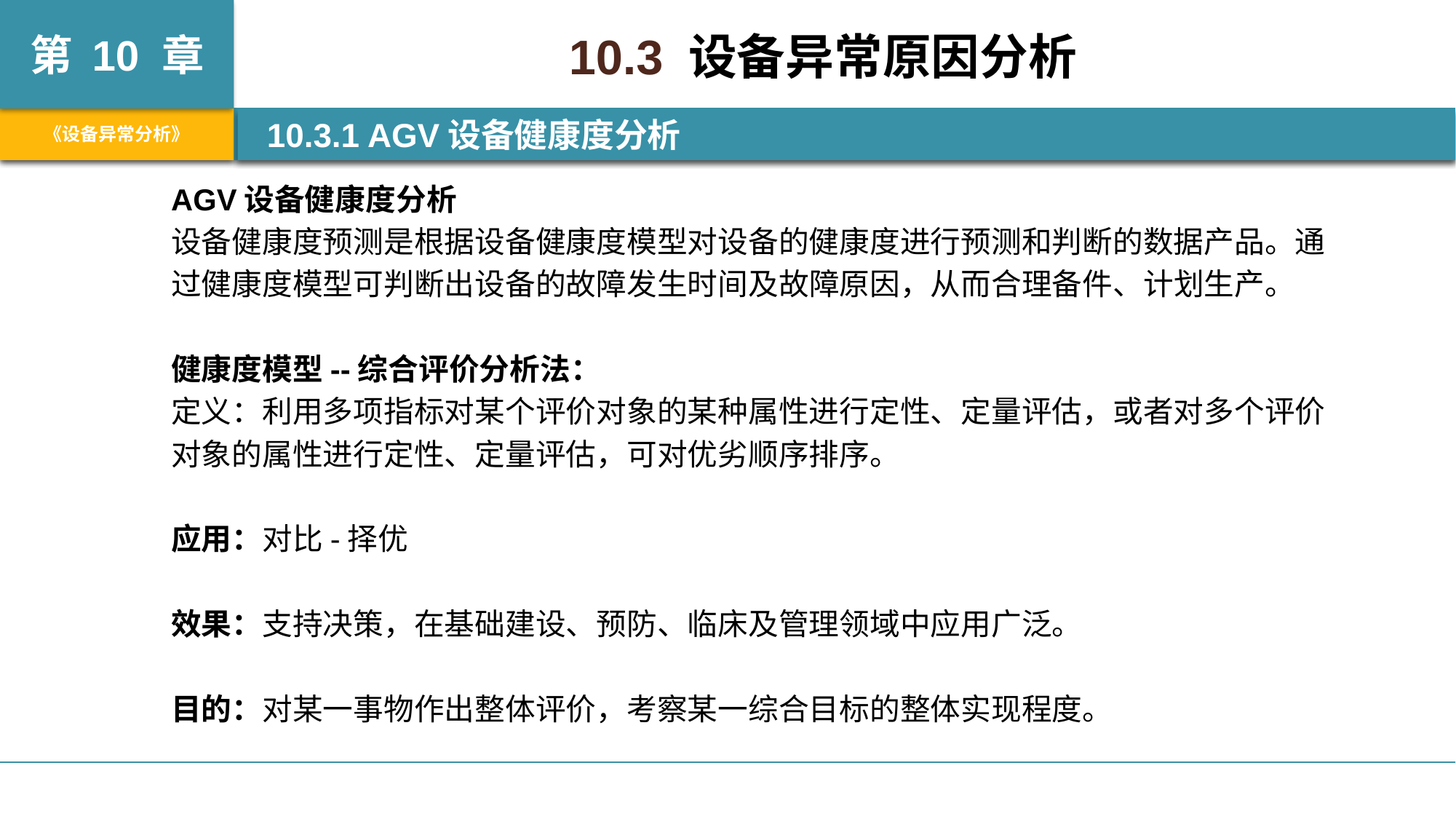

10.3 设备异常原因分析
  10.3.1 AGV设备健康度分析
AGV设备健康度分析
设备健康度预测是根据设备健康度模型对设备的健康度进行预测和判断的数据产品。通过健康度模型可判断出设备的故障发生时间及故障原因，从而合理备件、计划生产。

健康度模型--综合评价分析法：
定义：利用多项指标对某个评价对象的某种属性进行定性、定量评估，或者对多个评价对象的属性进行定性、定量评估，可对优劣顺序排序。

应用：对比-择优

效果：支持决策，在基础建设、预防、临床及管理领域中应用广泛。

目的：对某一事物作出整体评价，考察某一综合目标的整体实现程度。